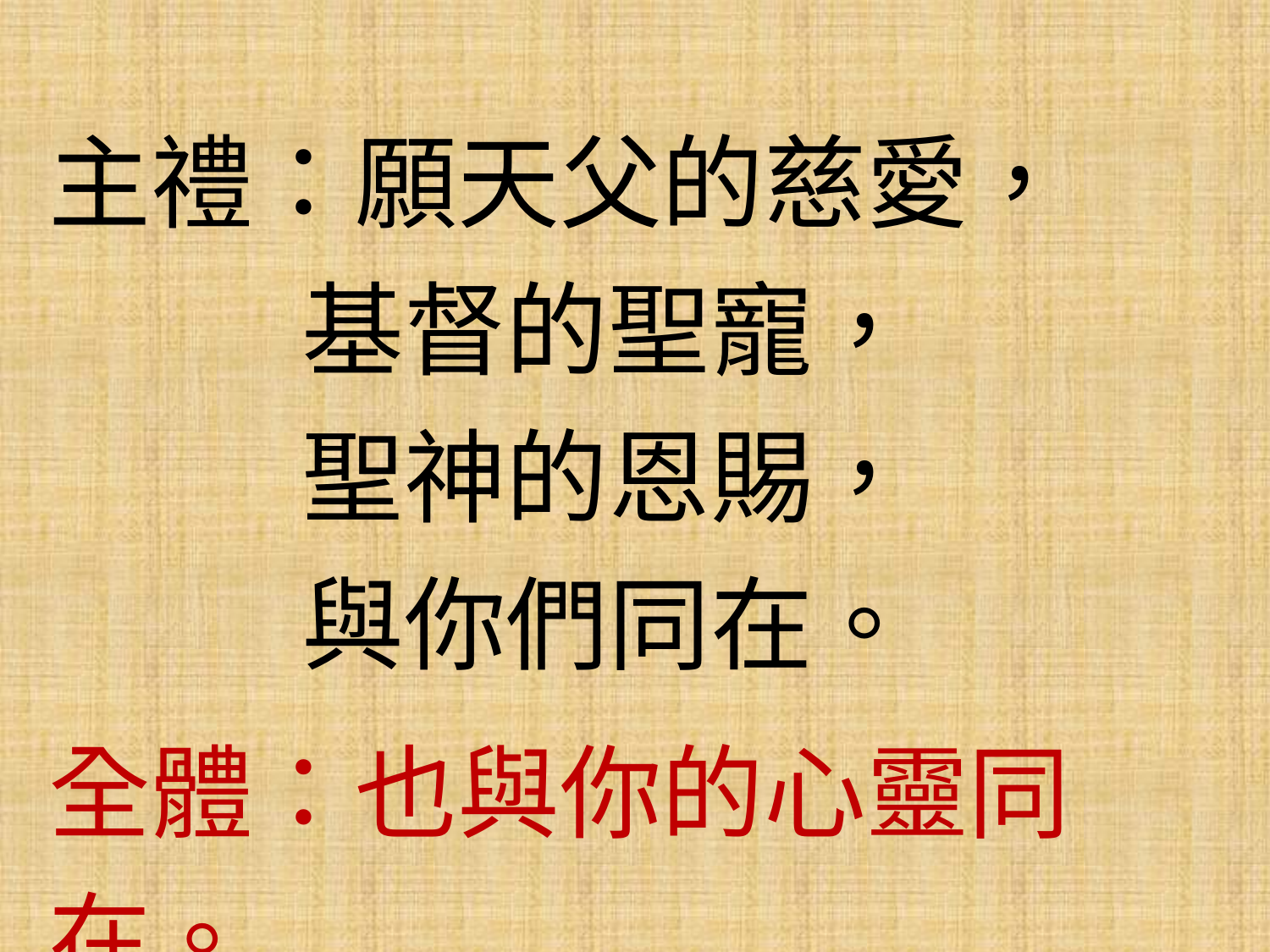

主禮：願天父的慈愛，
          基督的聖寵，
          聖神的恩賜，
          與你們同在。
全體：也與你的心靈同在。